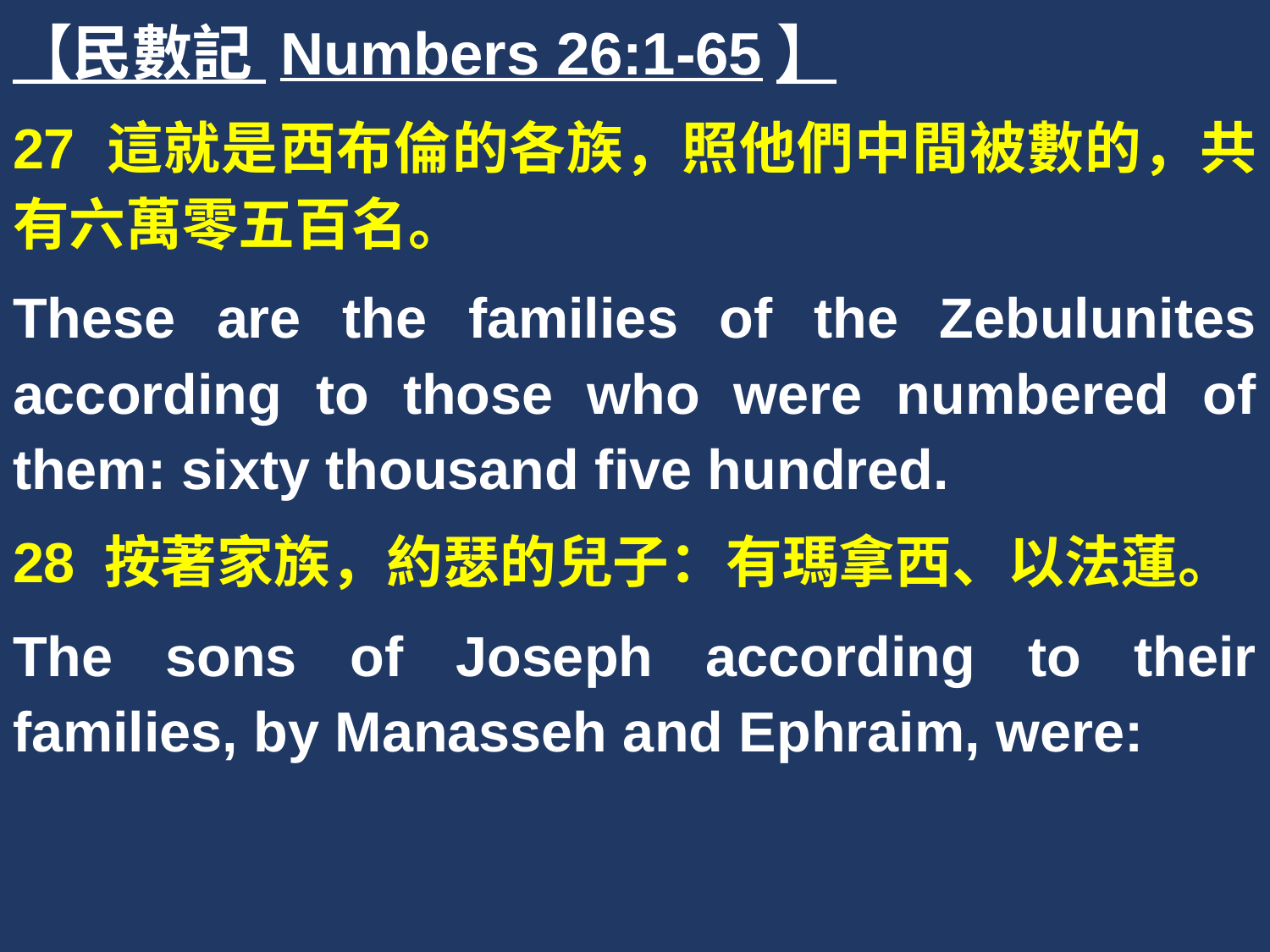

【民數記 Numbers 26:1-65】
27 這就是西布倫的各族，照他們中間被數的，共有六萬零五百名。
These are the families of the Zebulunites according to those who were numbered of them: sixty thousand five hundred.
28 按著家族，約瑟的兒子：有瑪拿西、以法蓮。
The sons of Joseph according to their families, by Manasseh and Ephraim, were: